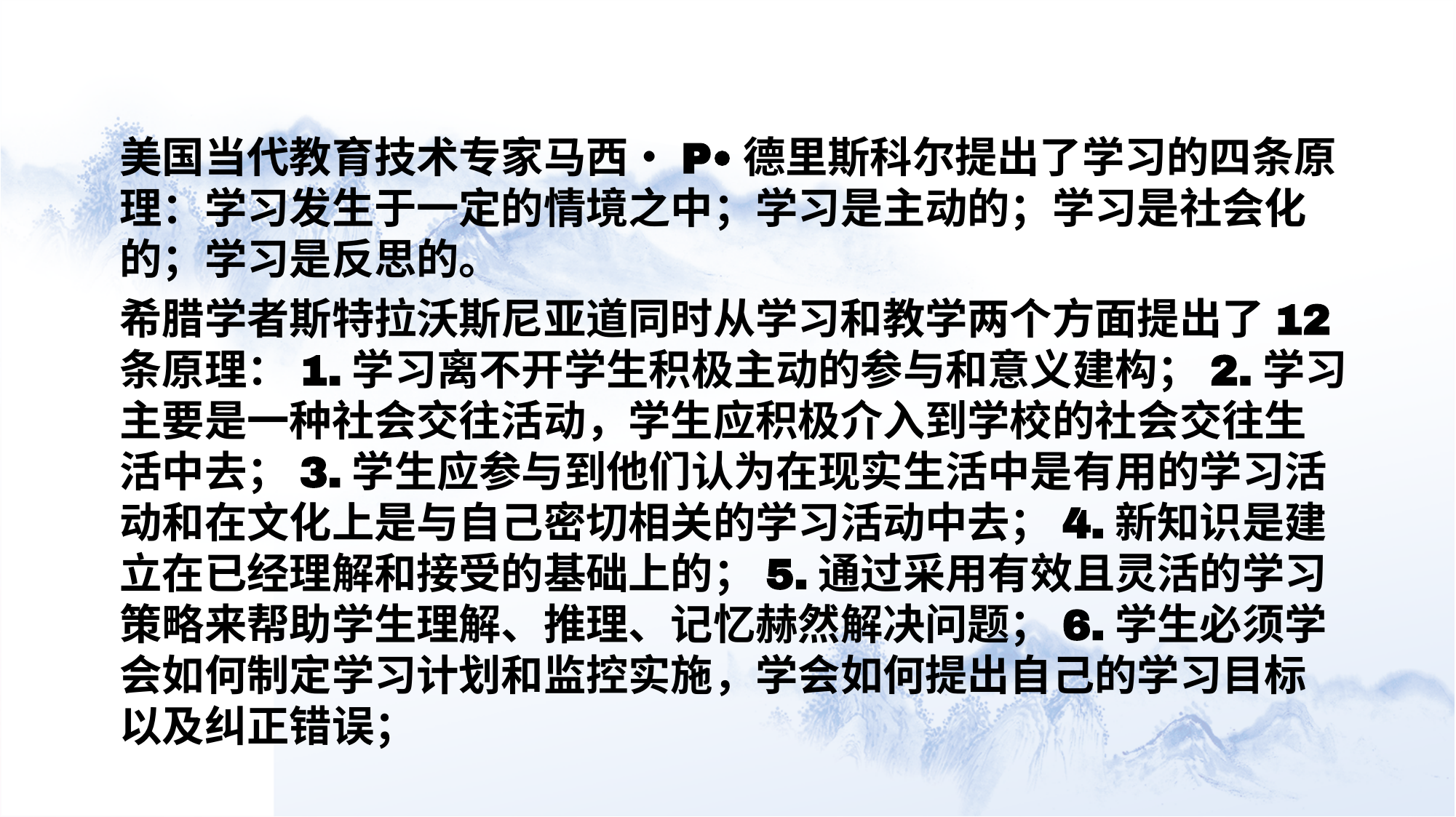

美国当代教育技术专家马西•P•德里斯科尔提出了学习的四条原理：学习发生于一定的情境之中；学习是主动的；学习是社会化的；学习是反思的。
希腊学者斯特拉沃斯尼亚道同时从学习和教学两个方面提出了12条原理：1.学习离不开学生积极主动的参与和意义建构；2.学习主要是一种社会交往活动，学生应积极介入到学校的社会交往生活中去；3.学生应参与到他们认为在现实生活中是有用的学习活动和在文化上是与自己密切相关的学习活动中去；4.新知识是建立在已经理解和接受的基础上的；5.通过采用有效且灵活的学习策略来帮助学生理解、推理、记忆赫然解决问题；6.学生必须学会如何制定学习计划和监控实施，学会如何提出自己的学习目标以及纠正错误；